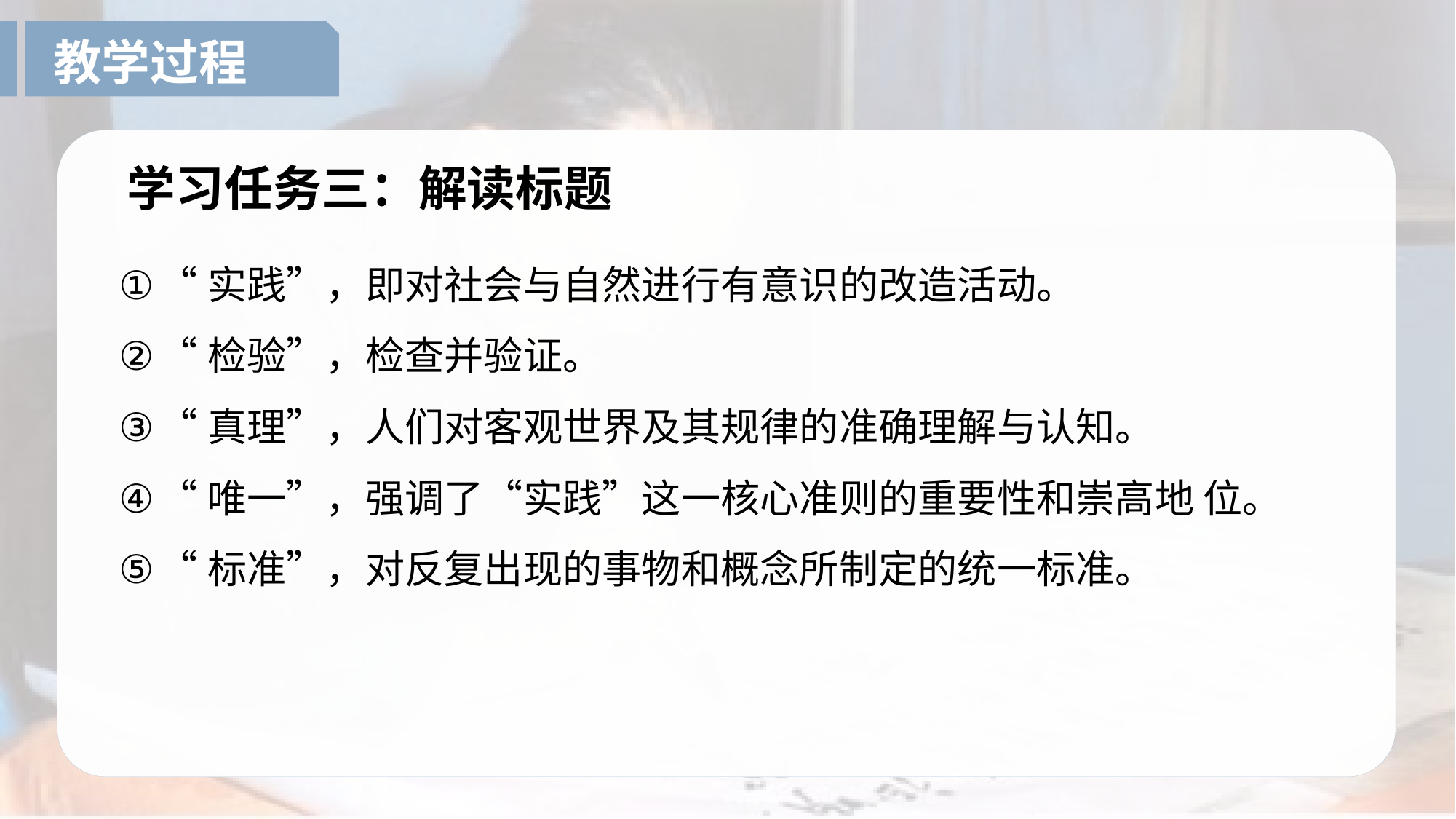

教学过程
# 学习任务三：解读标题

“实践”，即对社会与自然进行有意识的改造活动。
“检验”，检查并验证。
“真理”，人们对客观世界及其规律的准确理解与认知。
“唯一”，强调了“实践”这一核心准则的重要性和崇高地 位。
“标准”，对反复出现的事物和概念所制定的统一标准。